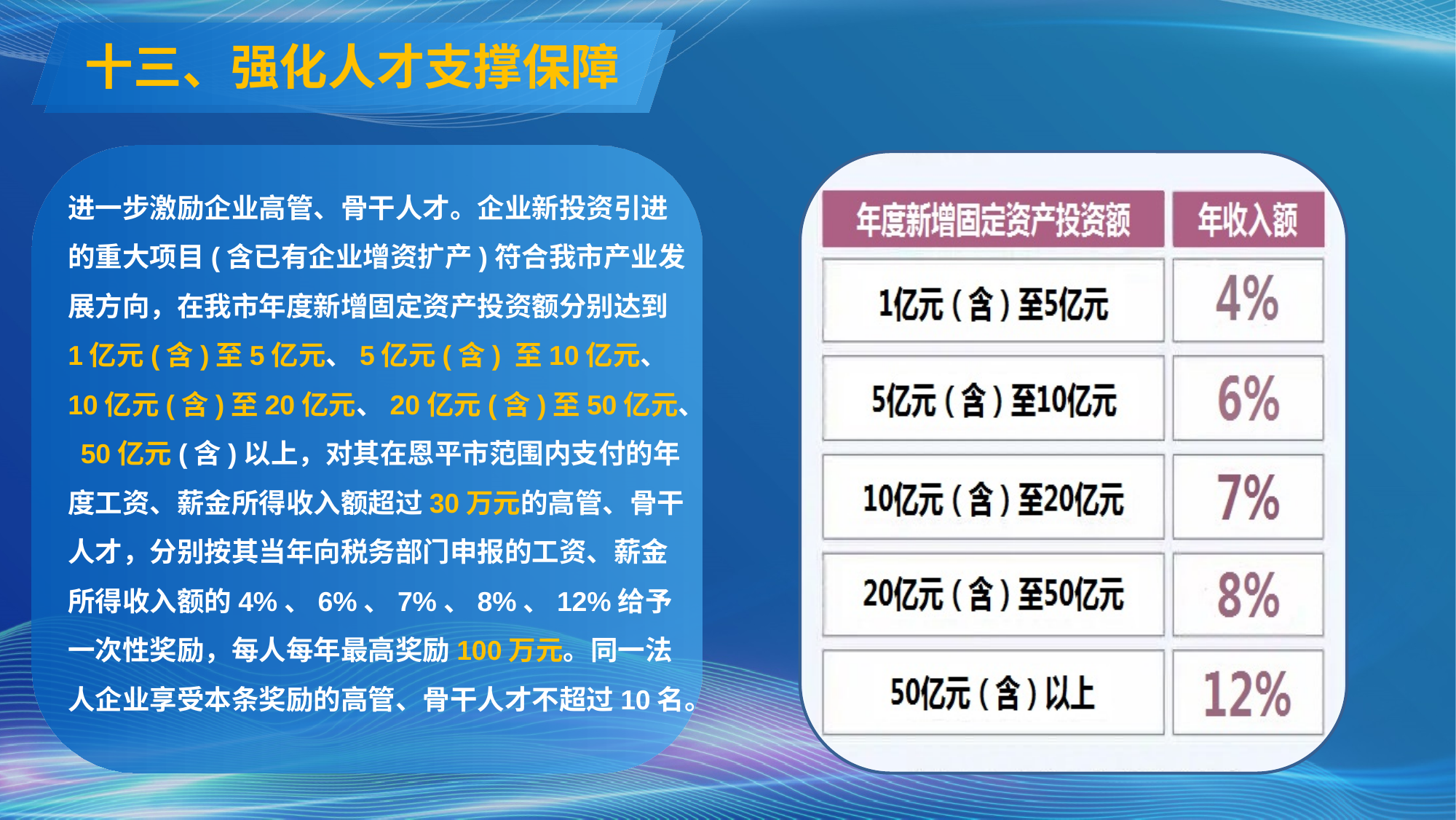

十三、强化人才支撑保障

进一步激励企业高管、骨干人才。企业新投资引进的重大项目(含已有企业增资扩产)符合我市产业发展方向，在我市年度新增固定资产投资额分别达到1亿元(含)至5亿元、5亿元(含) 至10亿元、10亿元(含)至20亿元、20亿元(含)至50亿元、 50亿元(含)以上，对其在恩平市范围内支付的年度工资、薪金所得收入额超过30万元的高管、骨干人才，分别按其当年向税务部门申报的工资、薪金所得收入额的4%、6%、7%、8%、12%给予一次性奖励，每人每年最高奖励100万元。同一法人企业享受本条奖励的高管、骨干人才不超过10名。